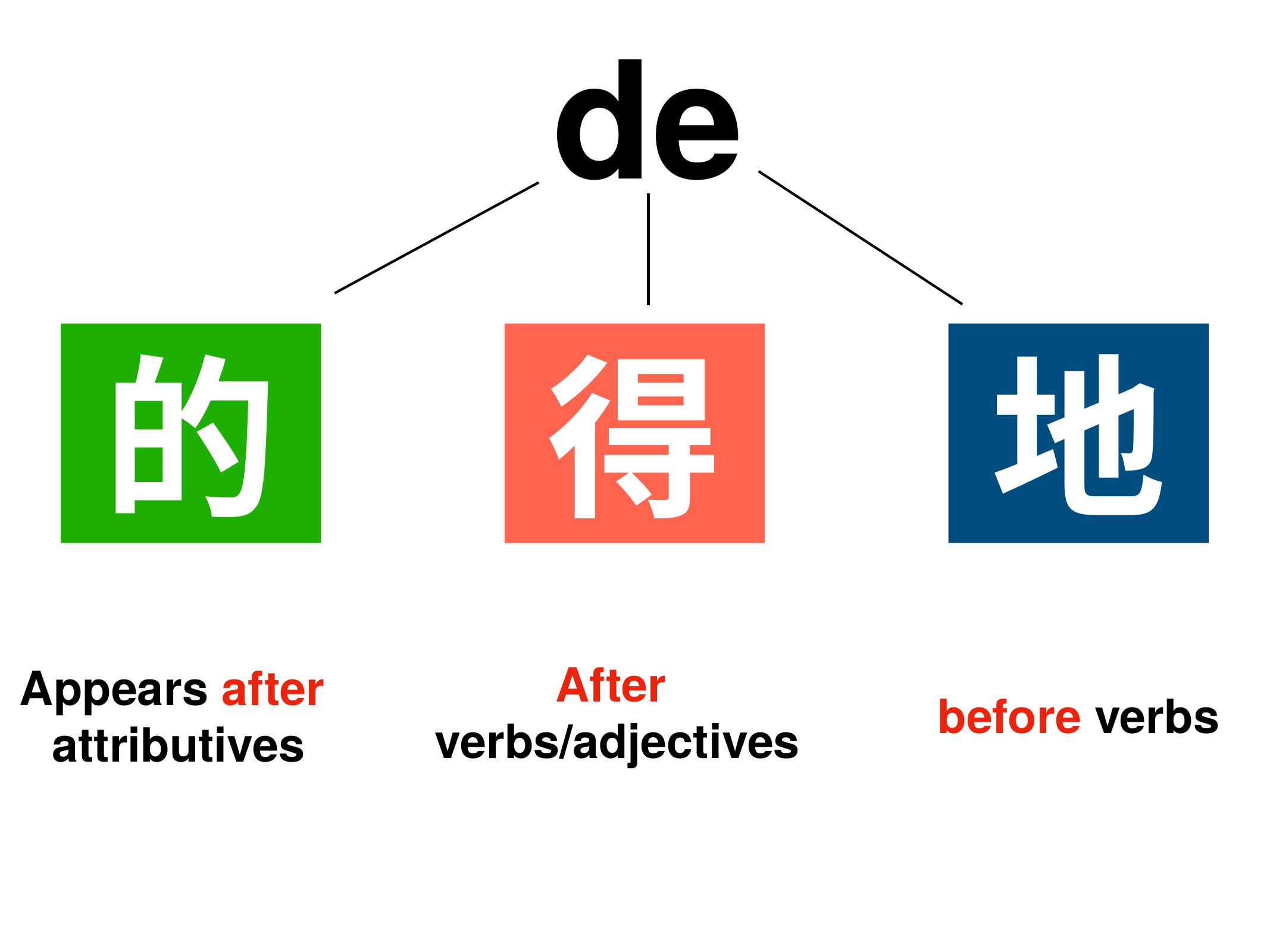

de

的
得
地
After
verbs/adjectives
Appears after
attributives
before verbs